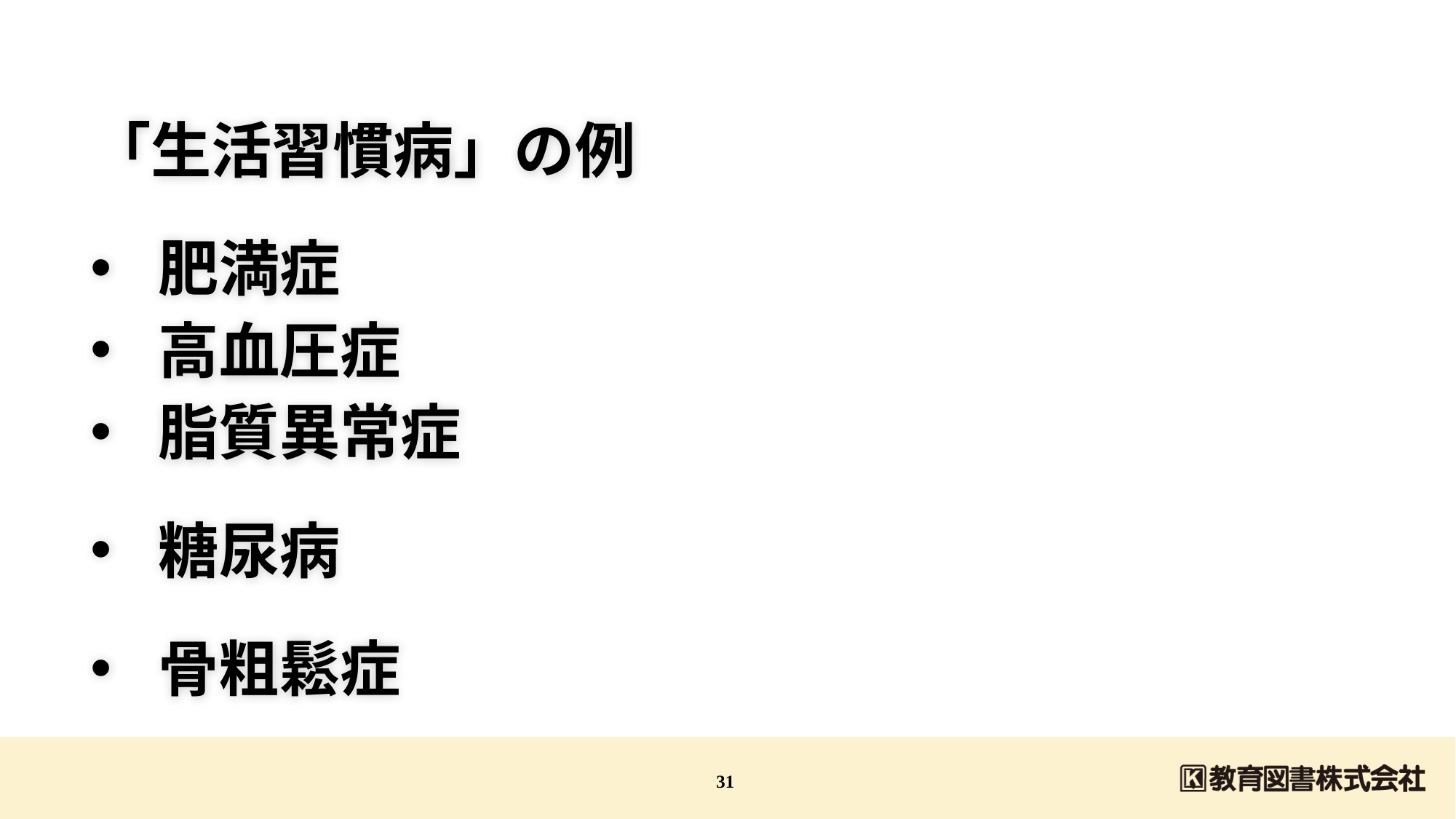

「生活習慣病」の例
肥満症
高血圧症
脂質異常症
糖尿病
骨粗鬆症
31